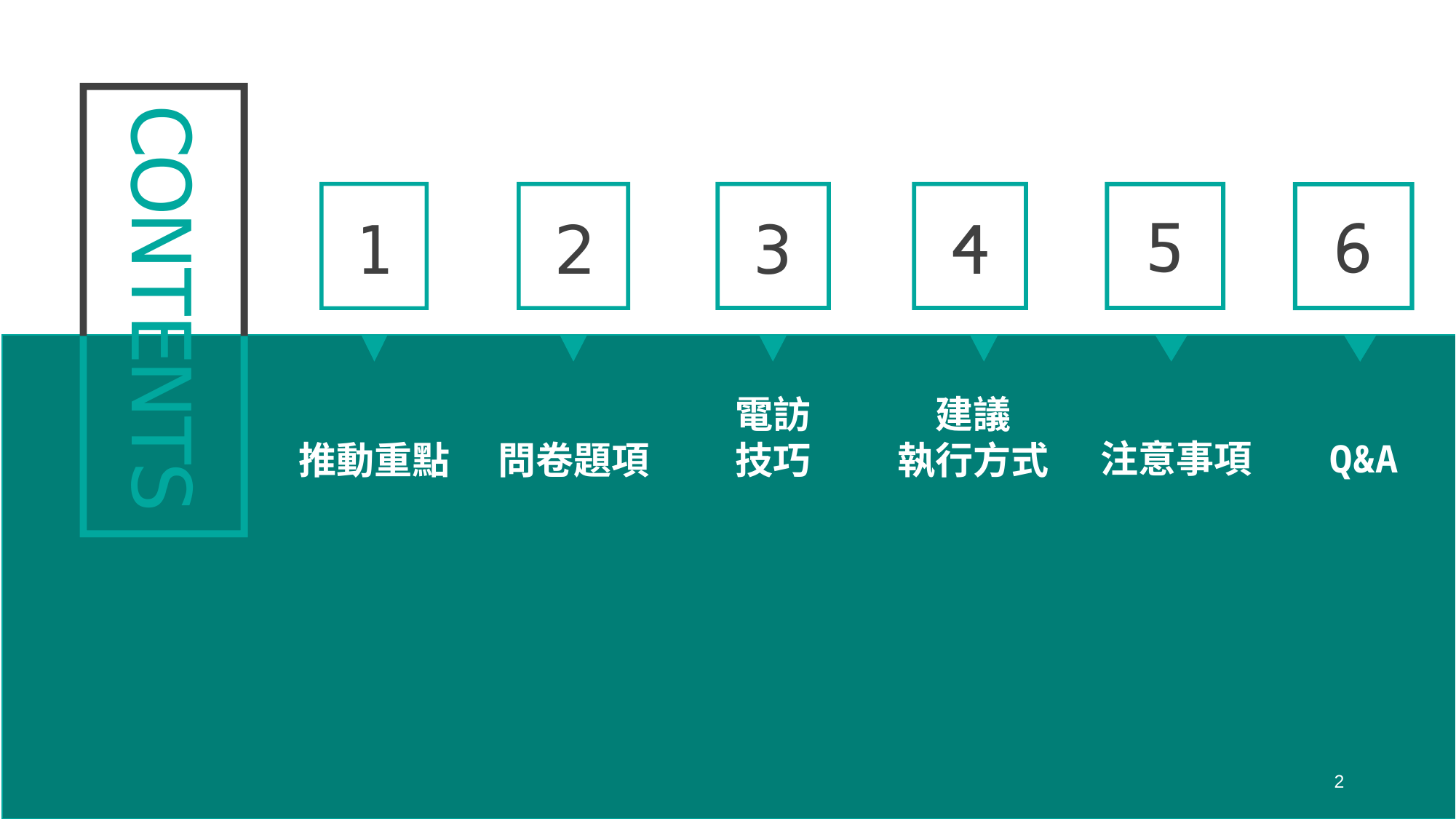

CONTENTS

1

推動重點

2

問卷題項

3

電訪
技巧

4

建議
執行方式

5

注意事項

6

Q&A

2